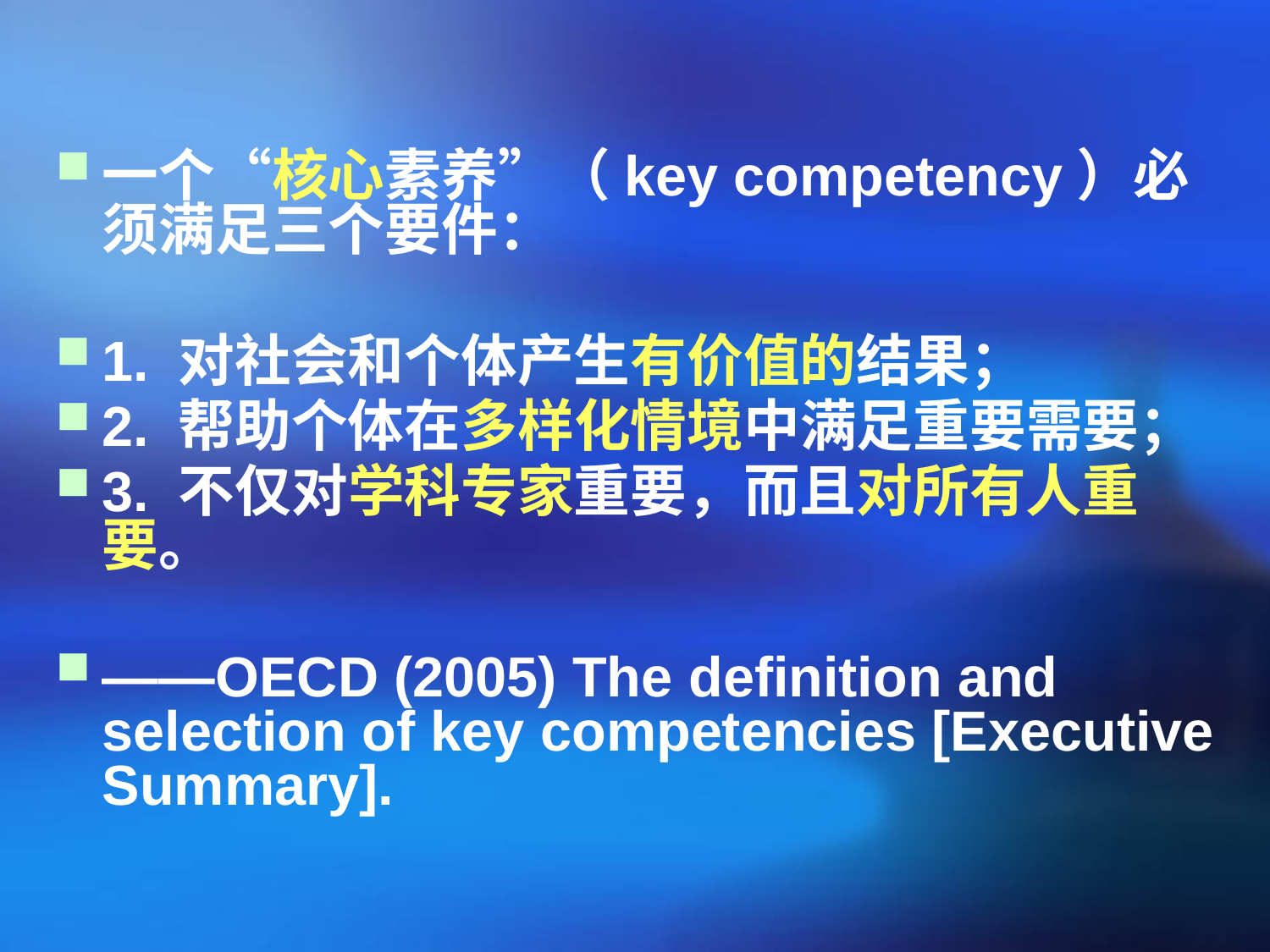

#
一个“核心素养”（key competency）必须满足三个要件：

1. 对社会和个体产生有价值的结果；
2. 帮助个体在多样化情境中满足重要需要；
3. 不仅对学科专家重要，而且对所有人重要。

——OECD (2005) The definition and selection of key competencies [Executive Summary].